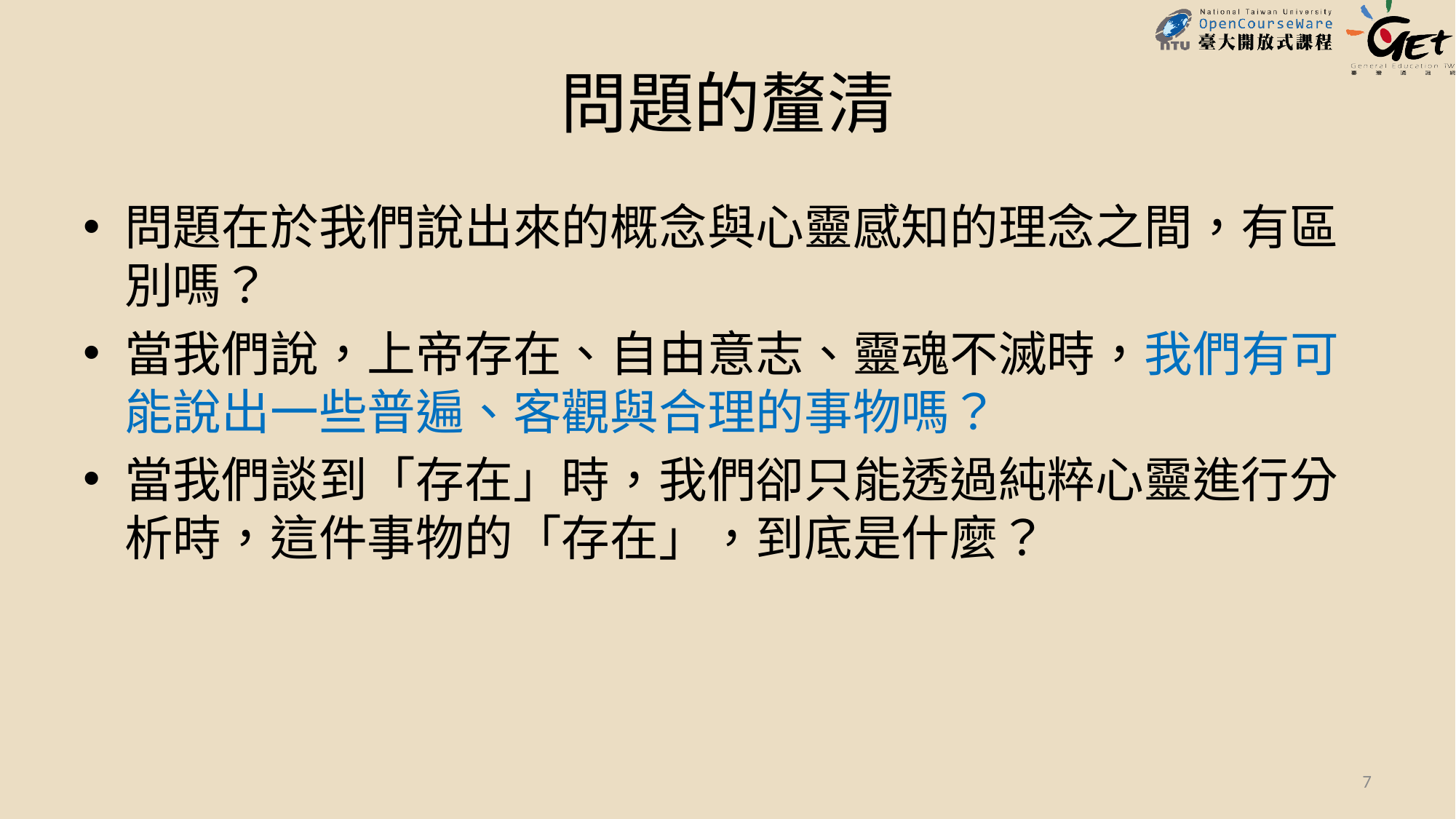

# 問題的釐清
問題在於我們說出來的概念與心靈感知的理念之間，有區別嗎？
當我們說，上帝存在、自由意志、靈魂不滅時，我們有可能說出一些普遍、客觀與合理的事物嗎？
當我們談到「存在」時，我們卻只能透過純粹心靈進行分析時，這件事物的「存在」，到底是什麼？
7